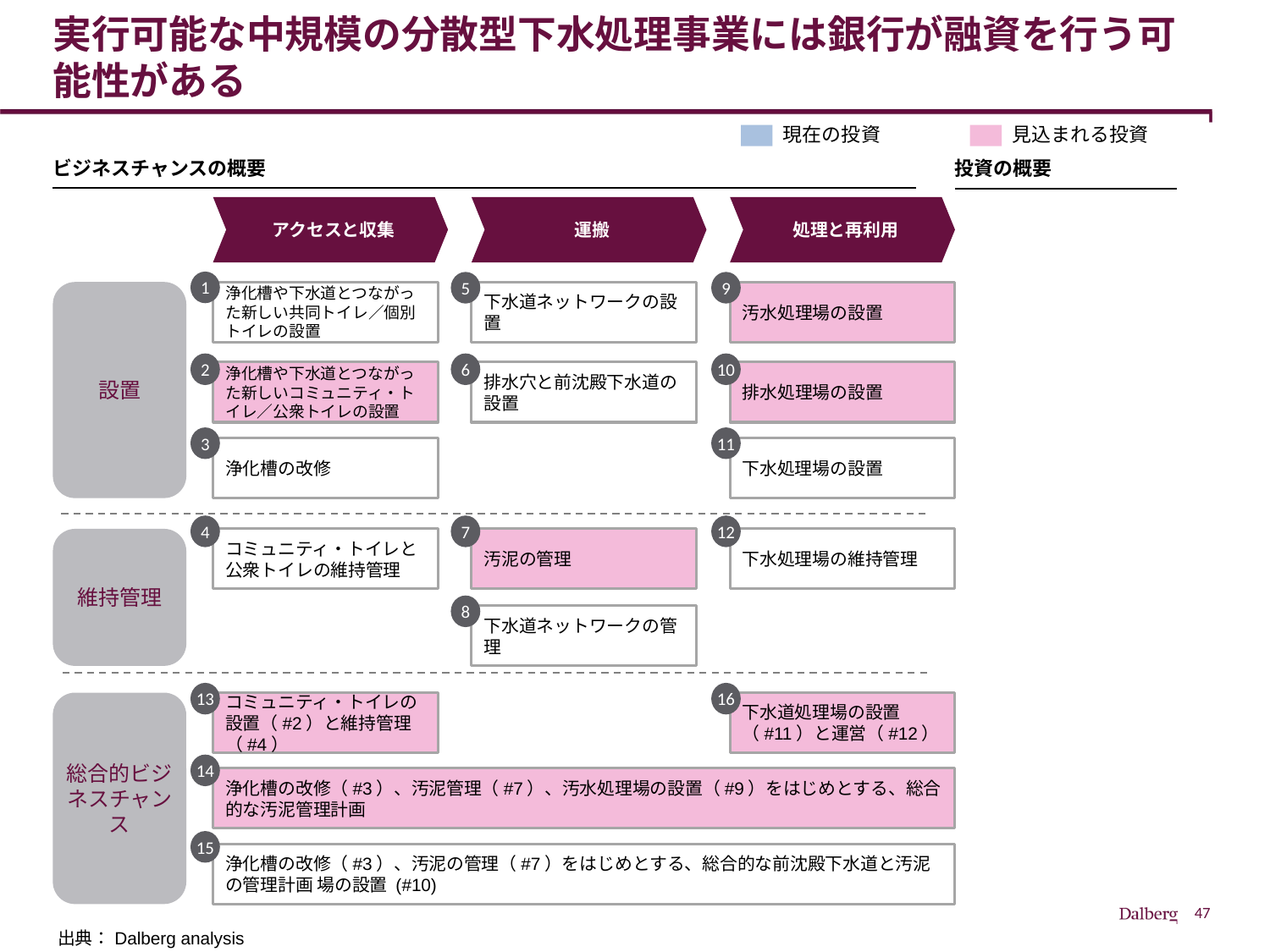

# 実行可能な中規模の分散型下水処理事業には銀行が融資を行う可能性がある
現在の投資
見込まれる投資

ビジネスチャンスの概要
投資の概要
アクセスと収集
運搬
処理と再利用
1
5
9
浄化槽や下水道とつながった新しい共同トイレ／個別トイレの設置
下水道ネットワークの設置
汚水処理場の設置
設置
2
6
10
浄化槽や下水道とつながった新しいコミュニティ・トイレ／公衆トイレの設置
排水穴と前沈殿下水道の設置
排水処理場の設置
3
11
浄化槽の改修
下水処理場の設置
4
7
12
維持管理
コミュニティ・トイレと公衆トイレの維持管理
汚泥の管理
下水処理場の維持管理
8
下水道ネットワークの管理
13
16
総合的ビジネスチャンス
コミュニティ・トイレの設置（#2）と維持管理（#4）
下水道処理場の設置（#11）と運営（#12）
14
浄化槽の改修（#3）、汚泥管理（#7）、汚水処理場の設置（#9）をはじめとする、総合的な汚泥管理計画
15
浄化槽の改修（#3）、汚泥の管理（#7）をはじめとする、総合的な前沈殿下水道と汚泥の管理計画 場の設置 (#10)
出典：Dalberg analysis